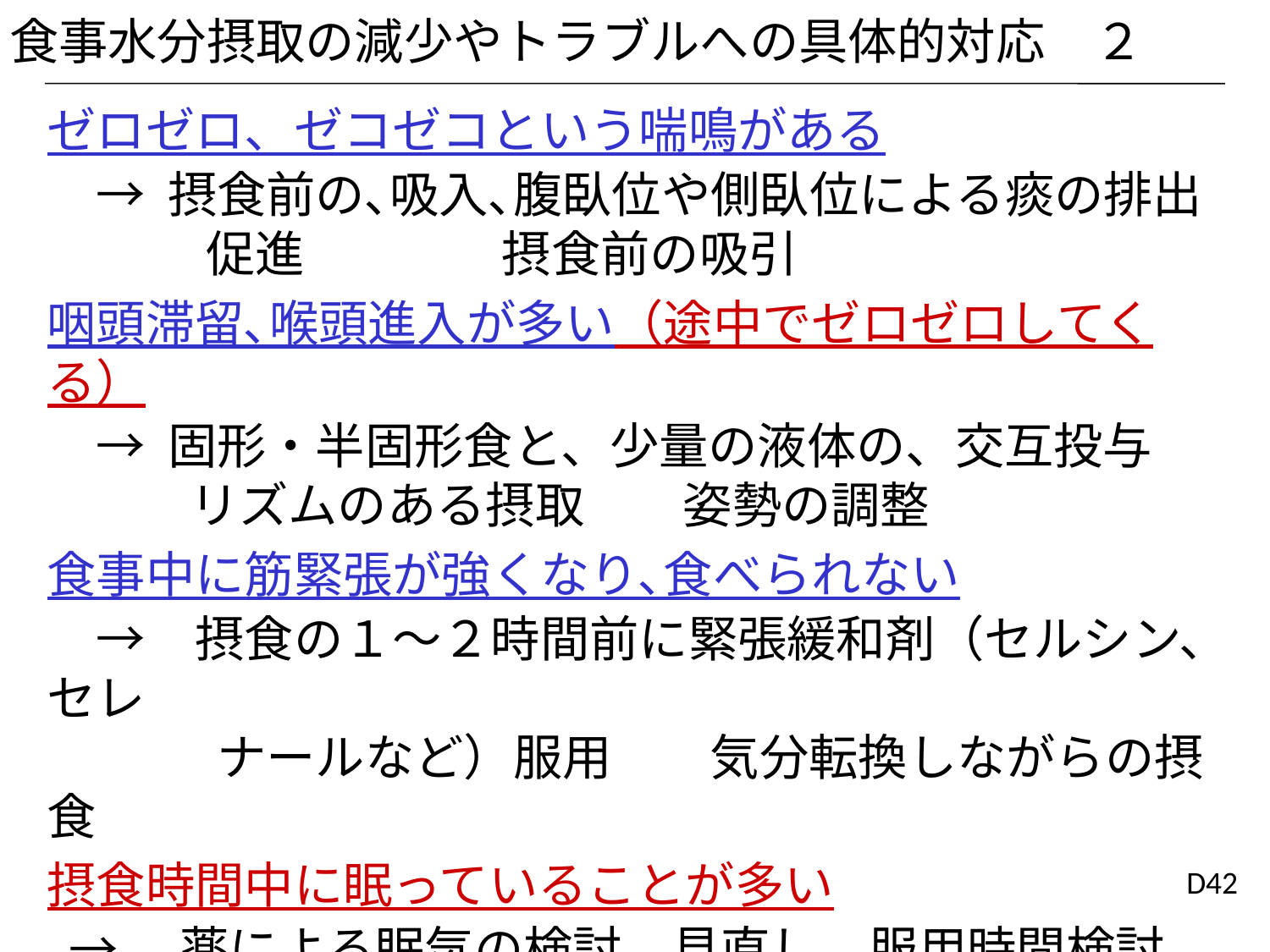

食事水分摂取の減少やトラブルへの具体的対応　２

ゼロゼロ、ゼコゼコという喘鳴がある
　→  摂食前の､吸入､腹臥位や側臥位による痰の排出
　　　 促進　　　　摂食前の吸引
咽頭滞留､喉頭進入が多い（途中でゼロゼロしてくる）
　→  固形・半固形食と、少量の液体の、交互投与
　  　  リズムのある摂取　　姿勢の調整
食事中に筋緊張が強くなり､食べられない
　→　摂食の１～２時間前に緊張緩和剤（セルシン、セレ
　　　  ナールなど）服用　　気分転換しながらの摂食
摂食時間中に眠っていることが多い
  →　薬による眠気の検討、見直し、服用時間検討
　　　 眠気ざましの薬（安ナカ）の検討
　　（覚醒度が低い状態での摂取が誤嚥を生じやすい）
D42